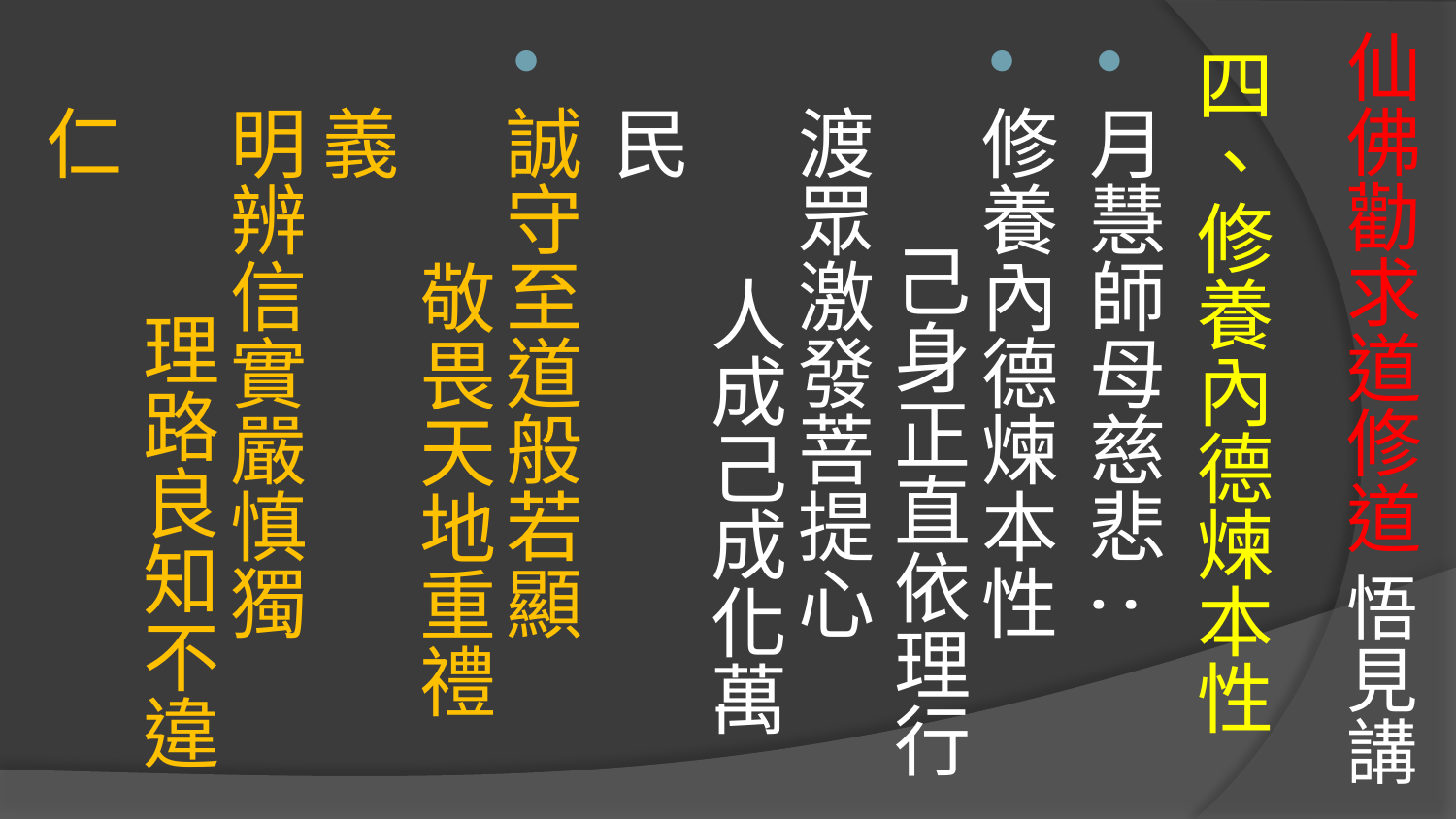

# 仙佛勸求道修道 悟見講
四、修養內德煉本性
月慧師母慈悲:
修養內德煉本性　            己身正直依理行
渡眾激發菩提心　              人成己成化萬民
誠守至道般若顯　             敬畏天地重禮義
明辨信實嚴慎獨　                理路良知不違仁